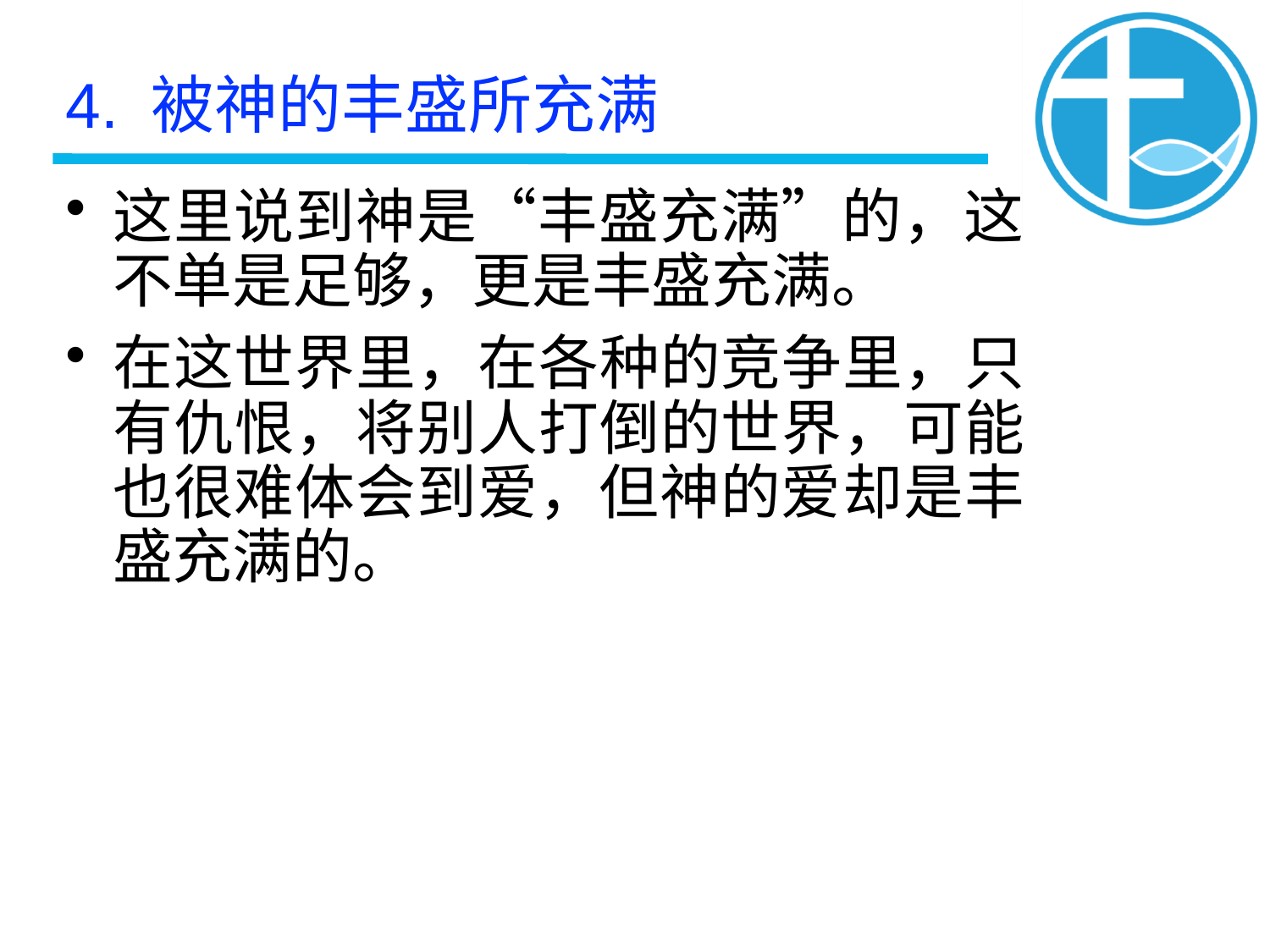

4. 被神的丰盛所充满
这里说到神是“丰盛充满”的，这不单是足够，更是丰盛充满。
在这世界里，在各种的竞争里，只有仇恨，将别人打倒的世界，可能也很难体会到爱，但神的爱却是丰盛充满的。